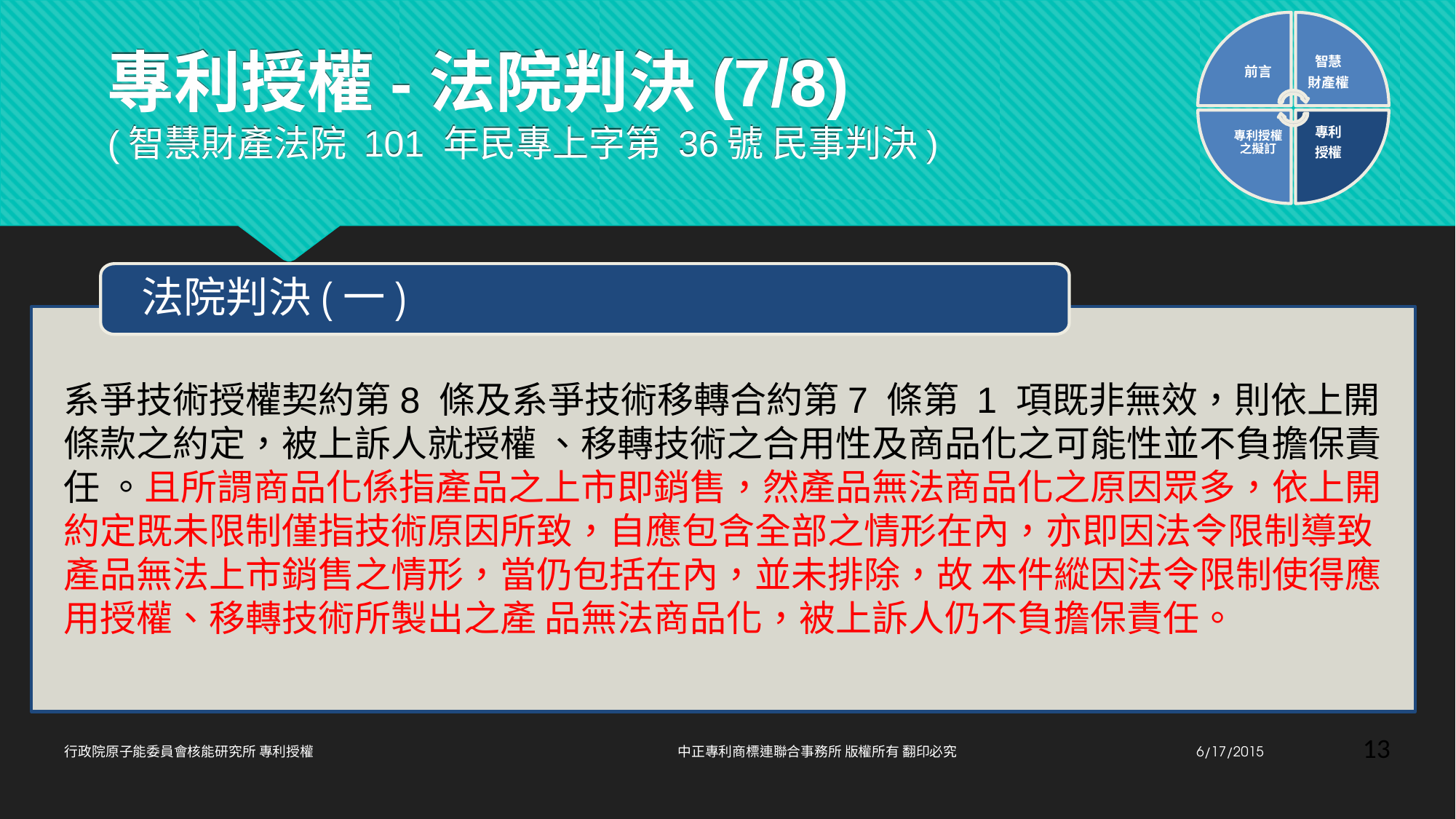

前言
智慧
財產權

專利授權之擬訂
專利
授權
# 專利授權-法院判決(7/8) (智慧財產法院 101 年民專上字第 36號 民事判決)
法院判決(一)

系爭技術授權契約第8 條及系爭技術移轉合約第7 條第 1 項既非無效，則依上開條款之約定，被上訴人就授權 、移轉技術之合用性及商品化之可能性並不負擔保責任 。且所謂商品化係指產品之上市即銷售，然產品無法商品化之原因眾多，依上開約定既未限制僅指技術原因所致，自應包含全部之情形在內，亦即因法令限制導致產品無法上市銷售之情形，當仍包括在內，並未排除，故 本件縱因法令限制使得應用授權、移轉技術所製出之產 品無法商品化，被上訴人仍不負擔保責任。
13
行政院原子能委員會核能研究所 專利授權                                                                                                                      中正專利商標連聯合事務所 版權所有 翻印必究
6/17/2015